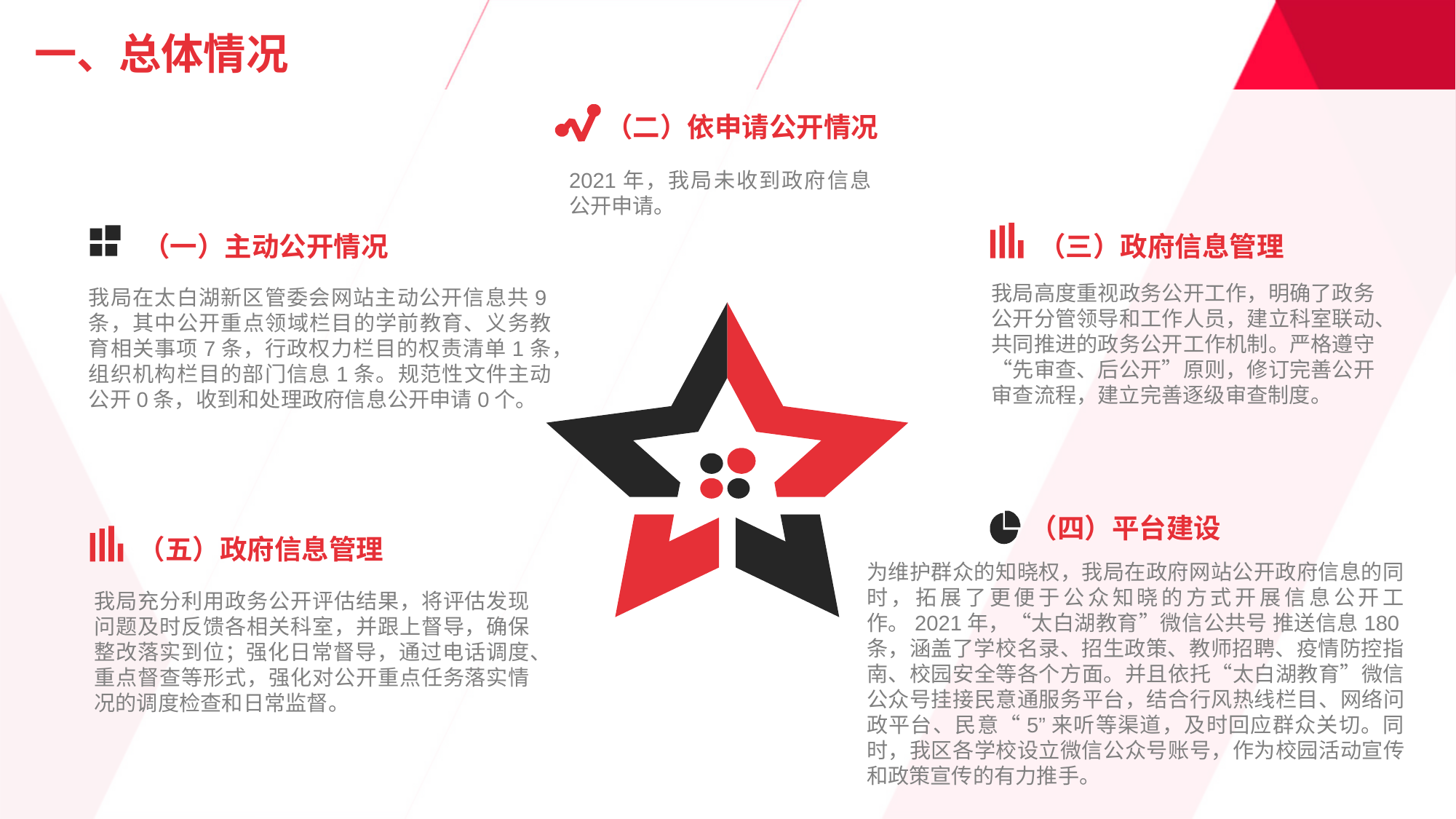

# 一、总体情况
（二）依申请公开情况

2021年，我局未收到政府信息公开申请。
（三）政府信息管理

（一）主动公开情况

我局高度重视政务公开工作，明确了政务公开分管领导和工作人员，建立科室联动、共同推进的政务公开工作机制。严格遵守“先审查、后公开”原则，修订完善公开审查流程，建立完善逐级审查制度。
我局在太白湖新区管委会网站主动公开信息共9条，其中公开重点领域栏目的学前教育、义务教育相关事项7条，行政权力栏目的权责清单1条，组织机构栏目的部门信息1条。规范性文件主动公开0条，收到和处理政府信息公开申请0个。

（四）平台建设

（五）政府信息管理

为维护群众的知晓权，我局在政府网站公开政府信息的同时，拓展了更便于公众知晓的方式开展信息公开工作。2021年，“太白湖教育”微信公共号 推送信息180条，涵盖了学校名录、招生政策、教师招聘、疫情防控指南、校园安全等各个方面。并且依托“太白湖教育”微信公众号挂接民意通服务平台，结合行风热线栏目、网络问政平台、民意“5”来听等渠道，及时回应群众关切。同时，我区各学校设立微信公众号账号，作为校园活动宣传和政策宣传的有力推手。
我局充分利用政务公开评估结果，将评估发现问题及时反馈各相关科室，并跟上督导，确保整改落实到位；强化日常督导，通过电话调度、重点督查等形式，强化对公开重点任务落实情况的调度检查和日常监督。